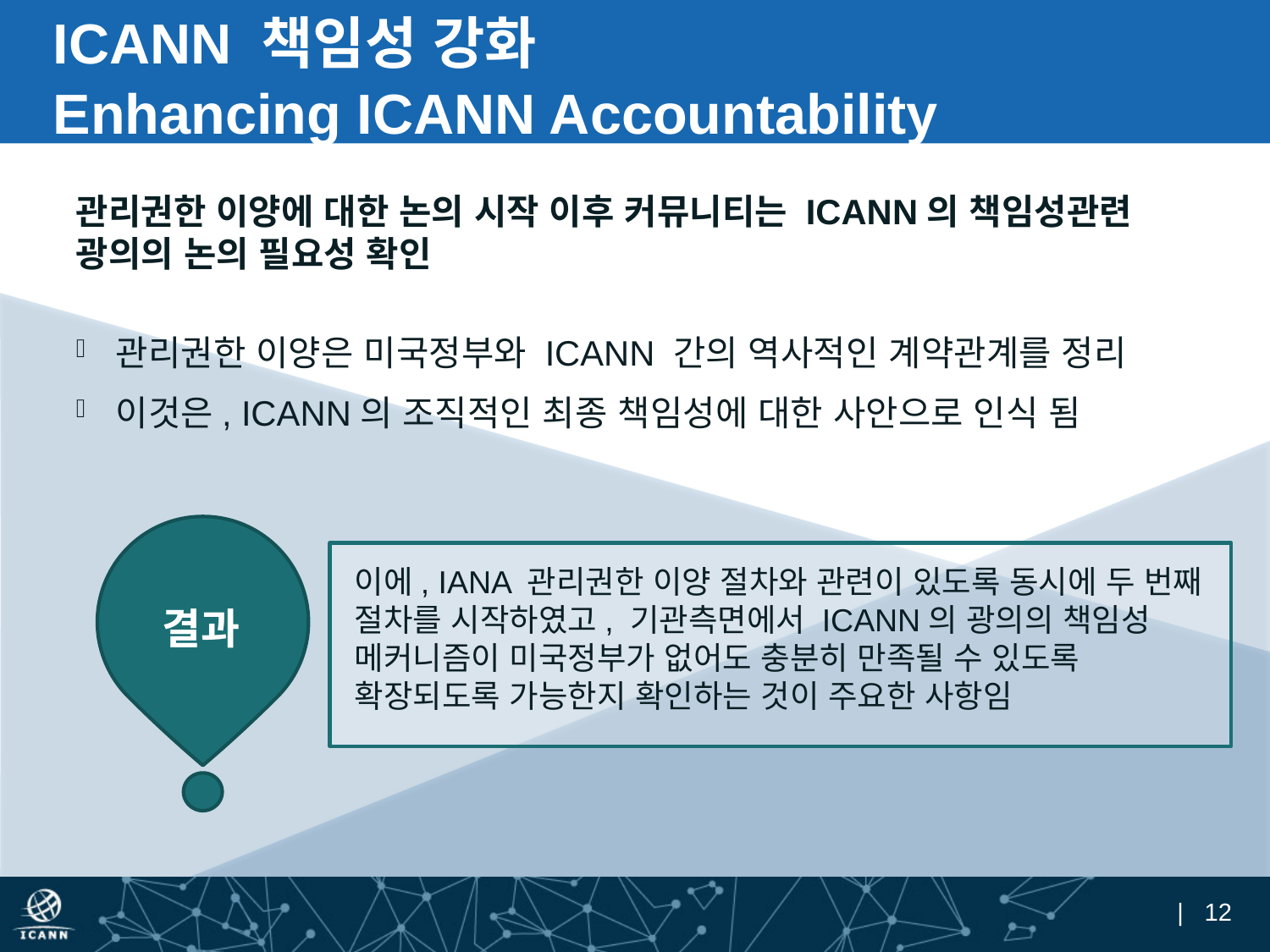

# ICANN 책임성 강화 Enhancing ICANN Accountability

관리권한 이양에 대한 논의 시작 이후 커뮤니티는 ICANN의 책임성관련 광의의 논의 필요성 확인

관리권한 이양은 미국정부와 ICANN 간의 역사적인 계약관계를 정리
이것은, ICANN의 조직적인 최종 책임성에 대한 사안으로 인식 됨

결과

이에, IANA 관리권한 이양 절차와 관련이 있도록 동시에 두 번째 절차를 시작하였고, 기관측면에서 ICANN의 광의의 책임성 메커니즘이 미국정부가 없어도 충분히 만족될 수 있도록 확장되도록 가능한지 확인하는 것이 주요한 사항임